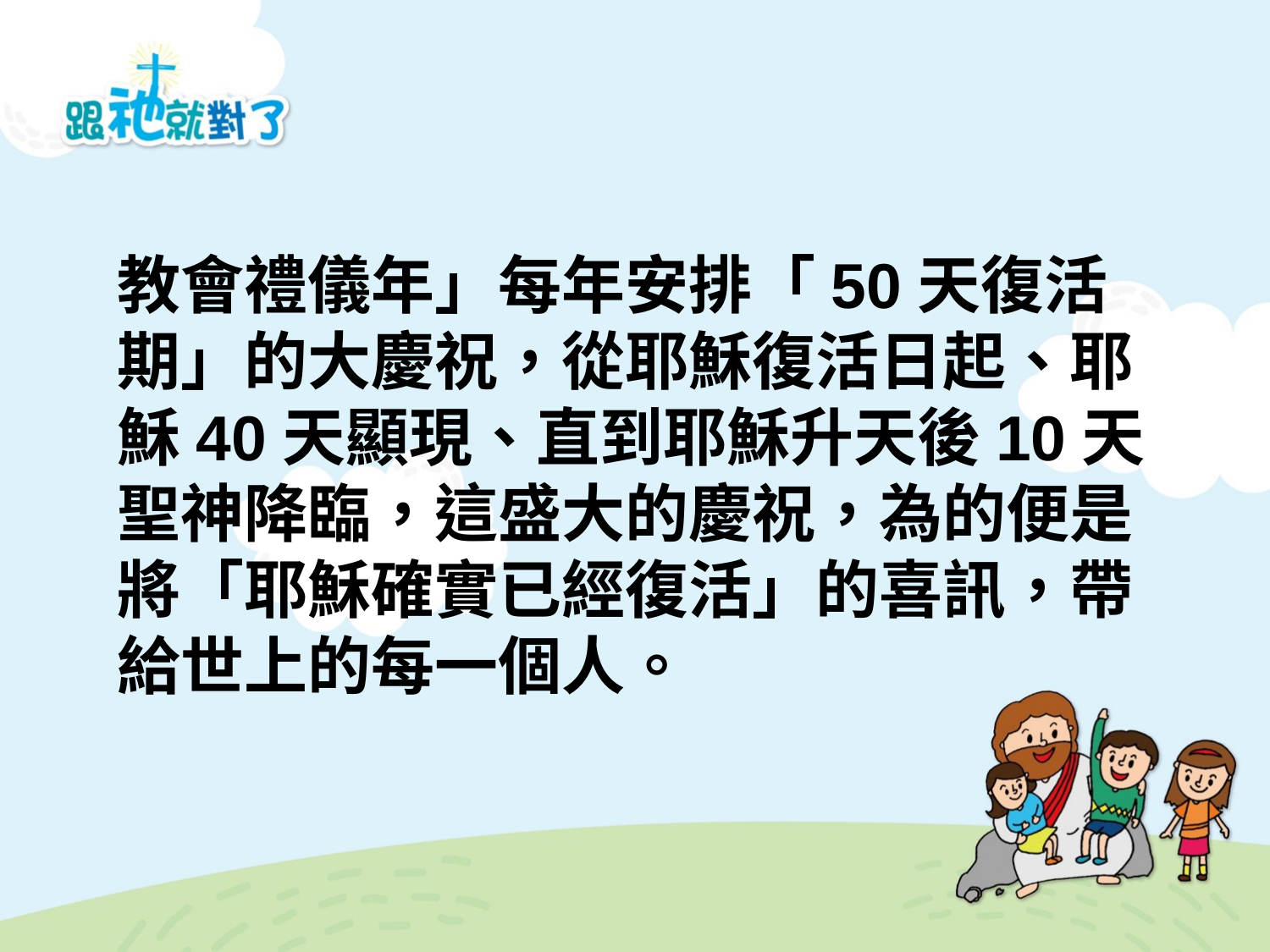

教會禮儀年」每年安排「50天復活期」的大慶祝，從耶穌復活日起、耶穌40天顯現、直到耶穌升天後10天聖神降臨，這盛大的慶祝，為的便是將「耶穌確實已經復活」的喜訊，帶給世上的每一個人。